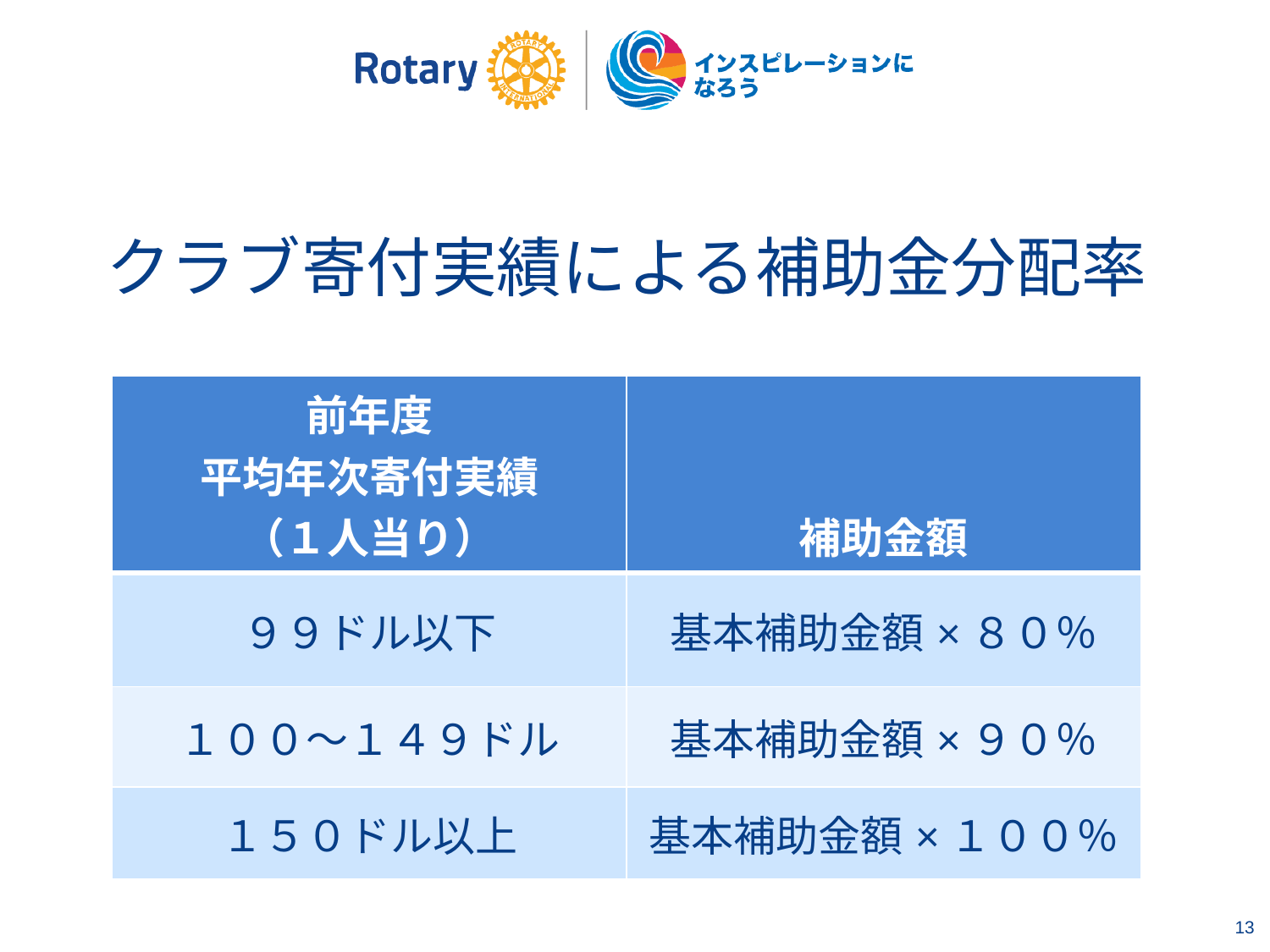

クラブ寄付実績による補助金分配率
| 前年度 平均年次寄付実績 （１人当り） | 補助金額 |
| --- | --- |
| ９９ドル以下 | 基本補助金額×８０％ |
| １００～１４９ドル | 基本補助金額×９０％ |
| １５０ドル以上 | 基本補助金額×１００％ |
13